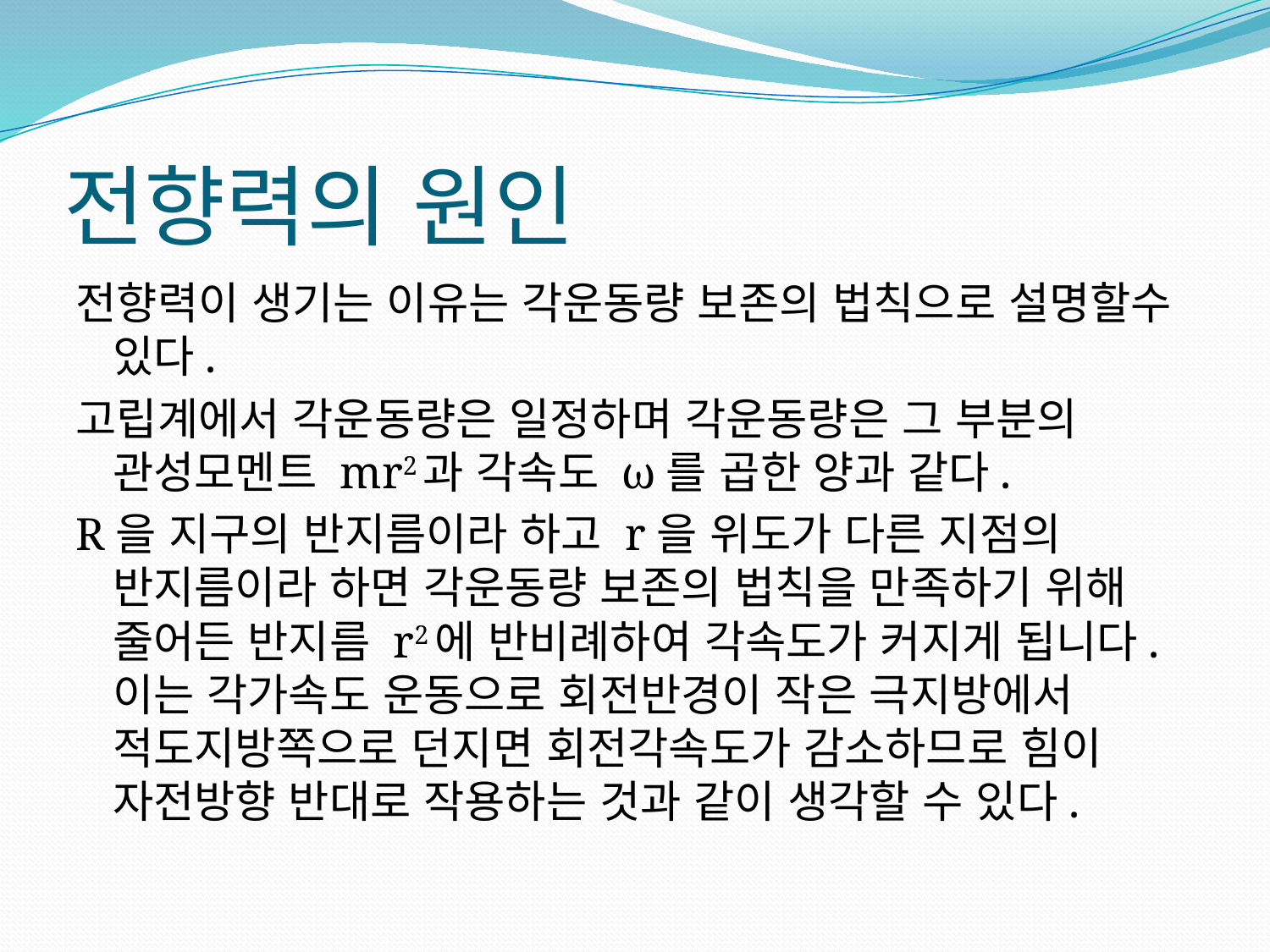

# 전향력의 원인
전향력이 생기는 이유는 각운동량 보존의 법칙으로 설명할수 있다.
고립계에서 각운동량은 일정하며 각운동량은 그 부분의 관성모멘트 mr2과 각속도 ω를 곱한 양과 같다.
R을 지구의 반지름이라 하고 r을 위도가 다른 지점의 반지름이라 하면 각운동량 보존의 법칙을 만족하기 위해 줄어든 반지름 r2에 반비례하여 각속도가 커지게 됩니다. 이는 각가속도 운동으로 회전반경이 작은 극지방에서 적도지방쪽으로 던지면 회전각속도가 감소하므로 힘이 자전방향 반대로 작용하는 것과 같이 생각할 수 있다.